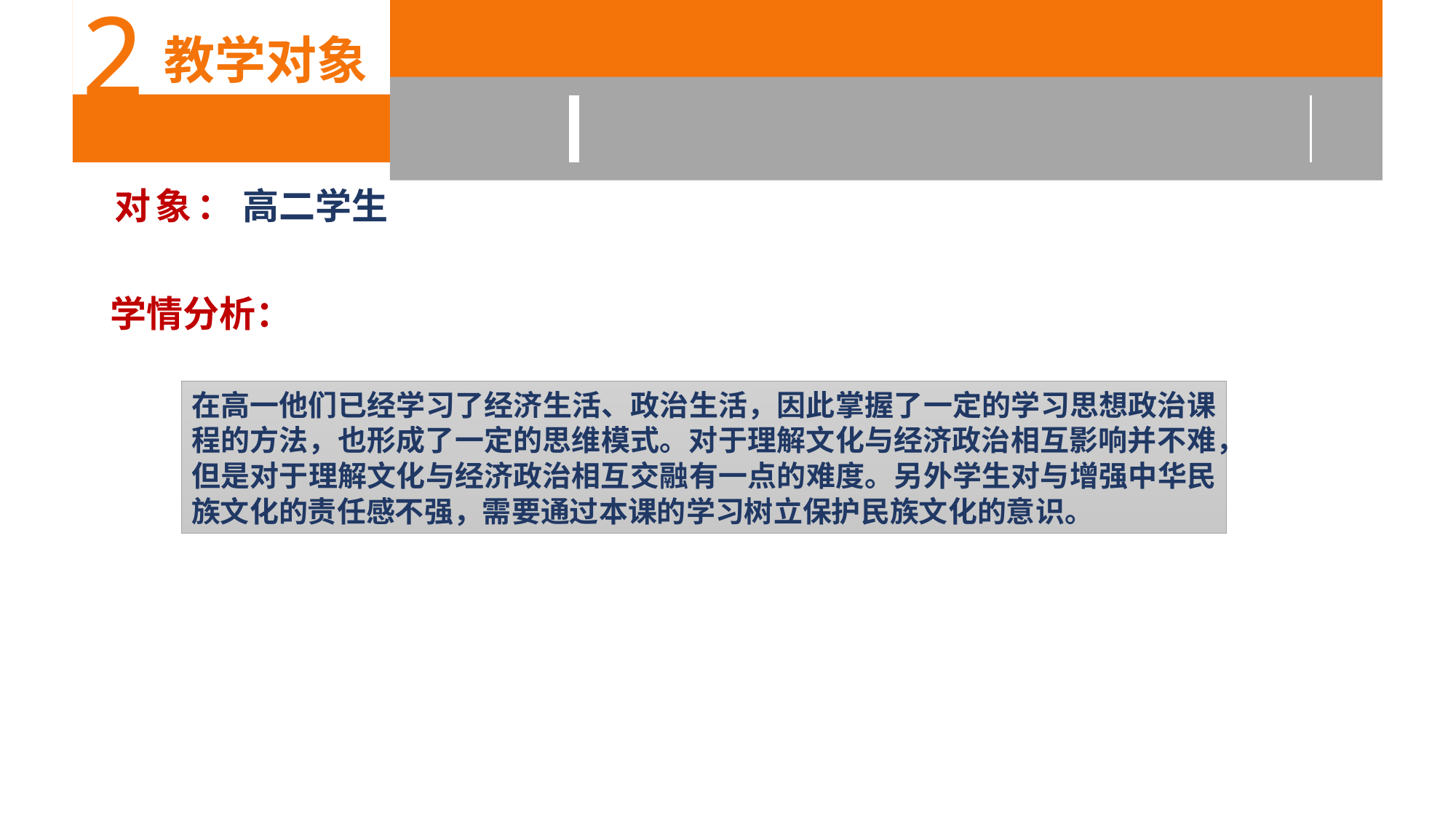

2
     教学对象

对象：
高二学生
学情分析：
在高一他们已经学习了经济生活、政治生活，因此掌握了一定的学习思想政治课程的方法，也形成了一定的思维模式。对于理解文化与经济政治相互影响并不难，但是对于理解文化与经济政治相互交融有一点的难度。另外学生对与增强中华民族文化的责任感不强，需要通过本课的学习树立保护民族文化的意识。